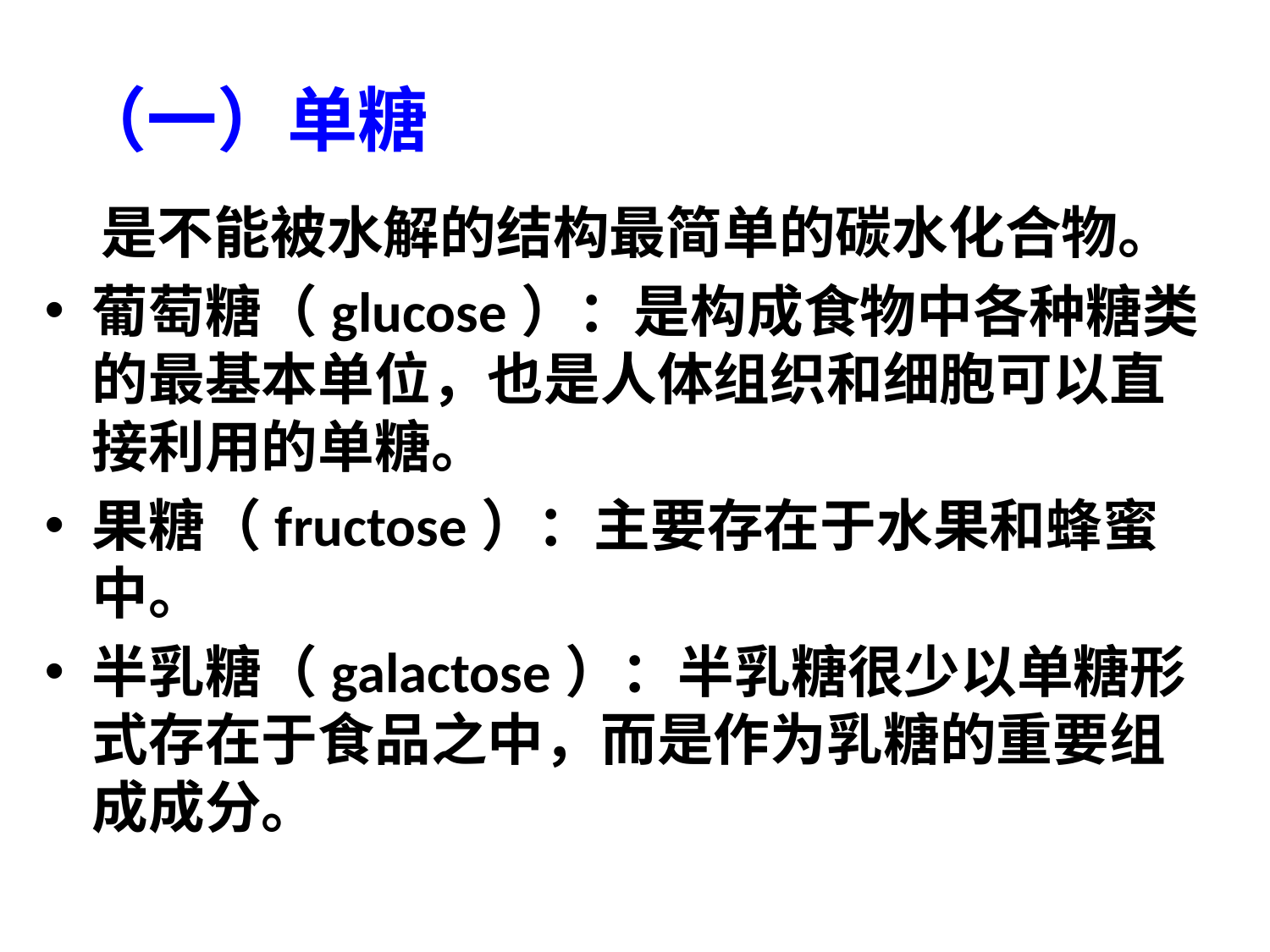

# （一）单糖
　是不能被水解的结构最简单的碳水化合物。
葡萄糖（glucose）：是构成食物中各种糖类的最基本单位，也是人体组织和细胞可以直接利用的单糖。
果糖（fructose）：主要存在于水果和蜂蜜中。
半乳糖（galactose）：半乳糖很少以单糖形式存在于食品之中，而是作为乳糖的重要组成成分。